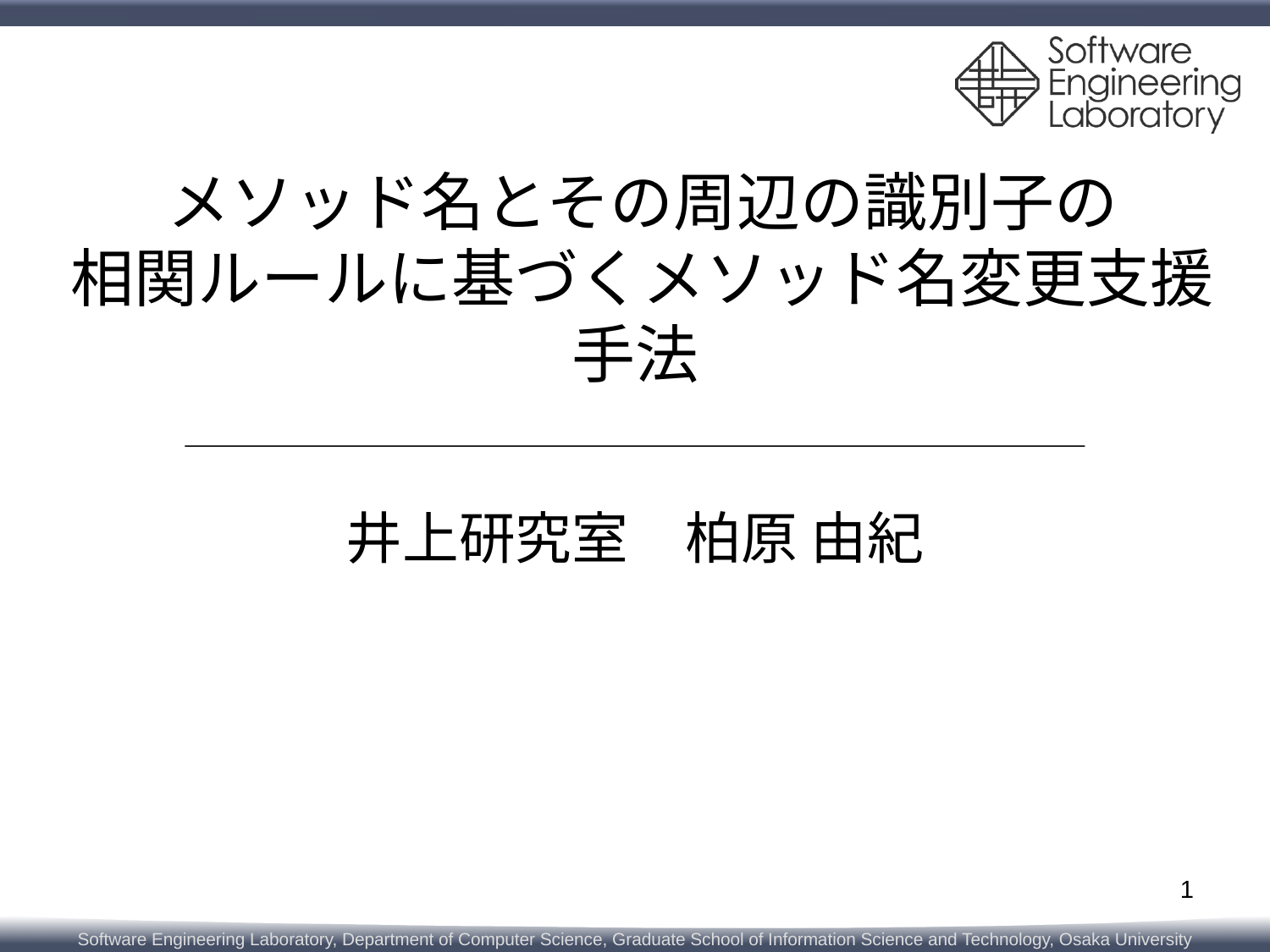

# メソッド名とその周辺の識別子の 相関ルールに基づくメソッド名変更支援手法
井上研究室　柏原 由紀
1